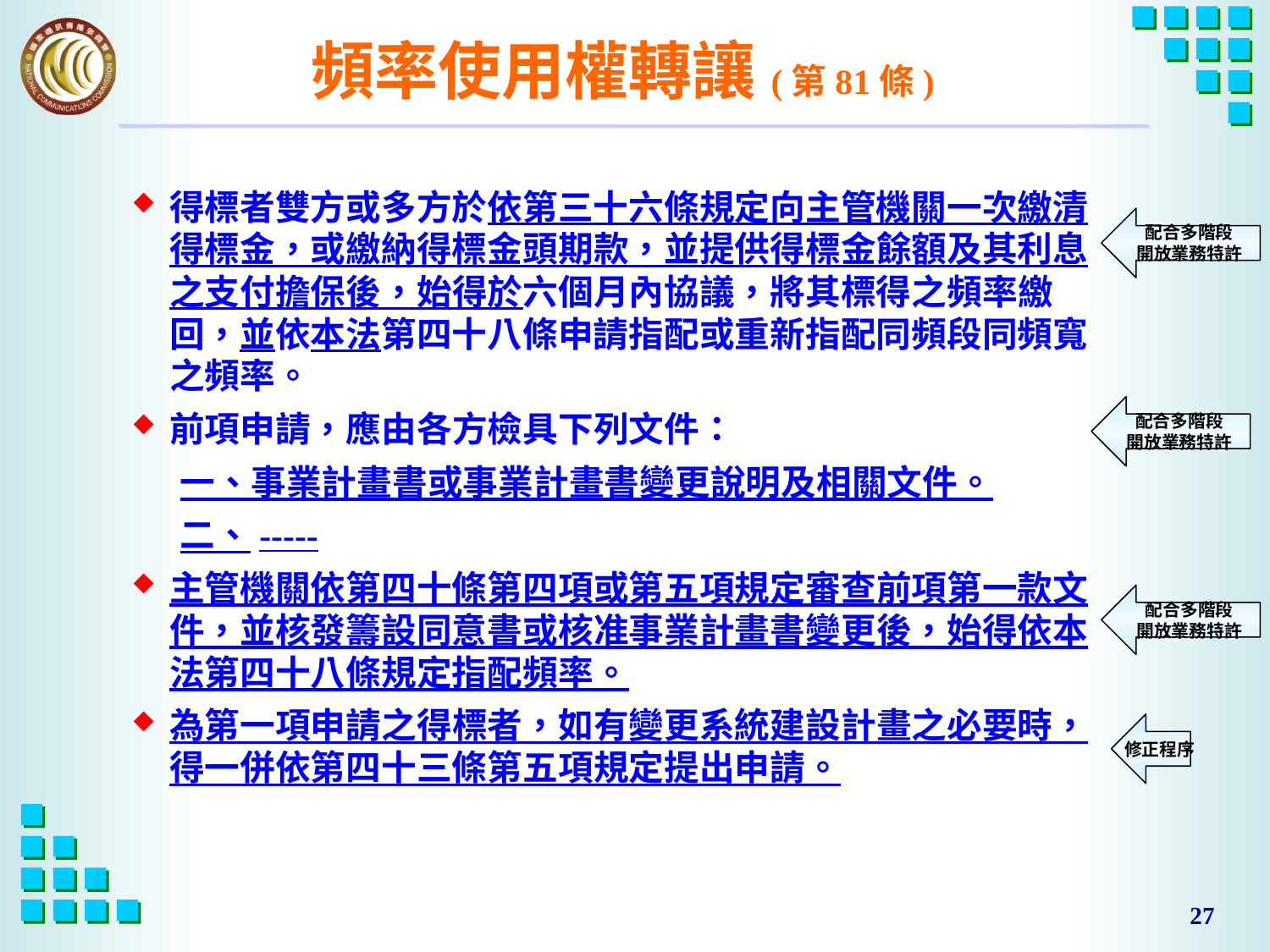

# 頻率使用權轉讓(第81條)
得標者雙方或多方於依第三十六條規定向主管機關一次繳清得標金，或繳納得標金頭期款，並提供得標金餘額及其利息之支付擔保後，始得於六個月內協議，將其標得之頻率繳回，並依本法第四十八條申請指配或重新指配同頻段同頻寬之頻率。
前項申請，應由各方檢具下列文件：
     一、事業計畫書或事業計畫書變更說明及相關文件。
     二、-----
主管機關依第四十條第四項或第五項規定審查前項第一款文件，並核發籌設同意書或核准事業計畫書變更後，始得依本法第四十八條規定指配頻率。
為第一項申請之得標者，如有變更系統建設計畫之必要時，得一併依第四十三條第五項規定提出申請。
配合多階段
開放業務特許
配合多階段
開放業務特許
配合多階段
開放業務特許
修正程序